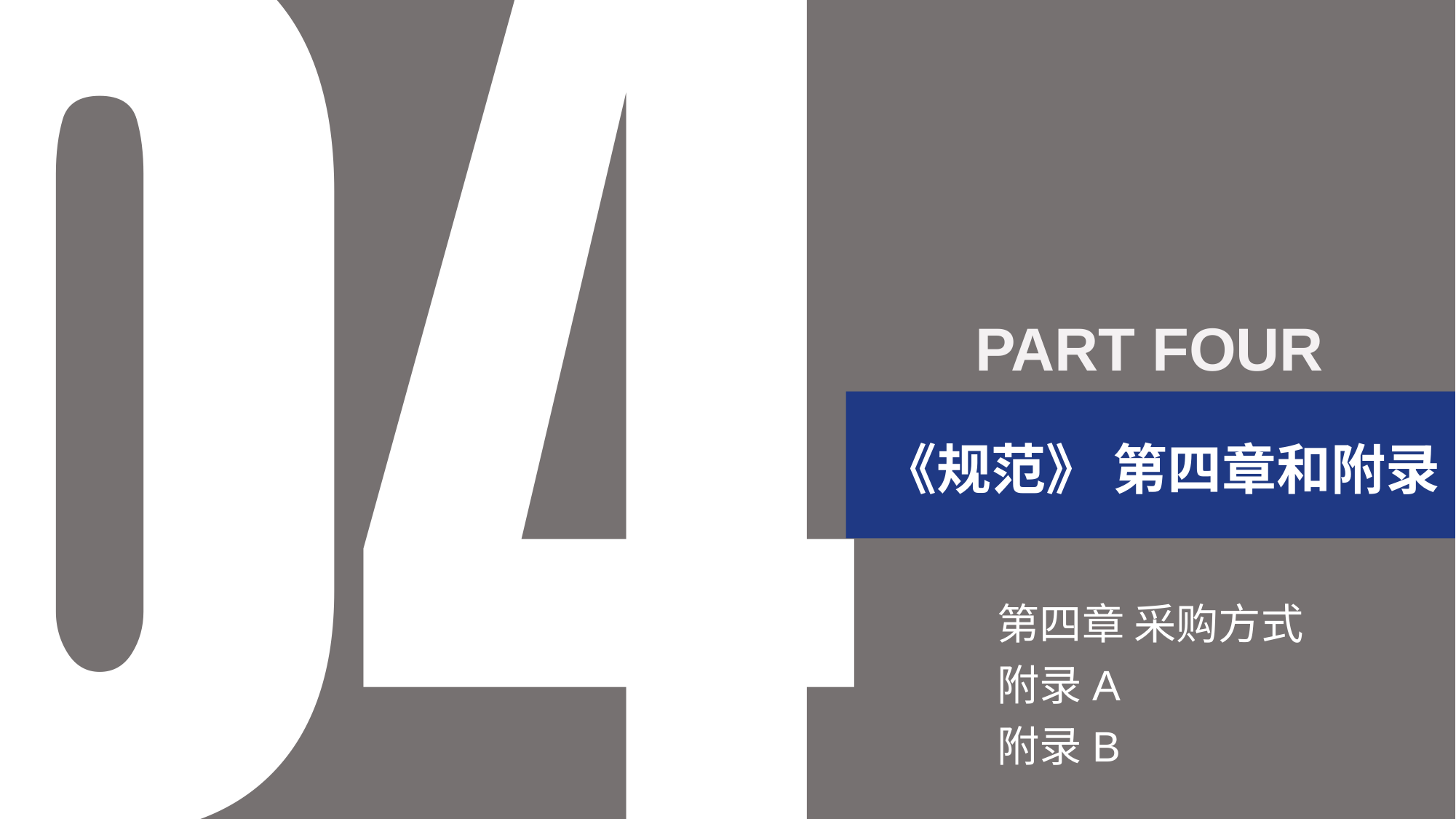

04
PART FOUR

《规范》 第四章和附录
第四章 采购方式
附录A
附录B